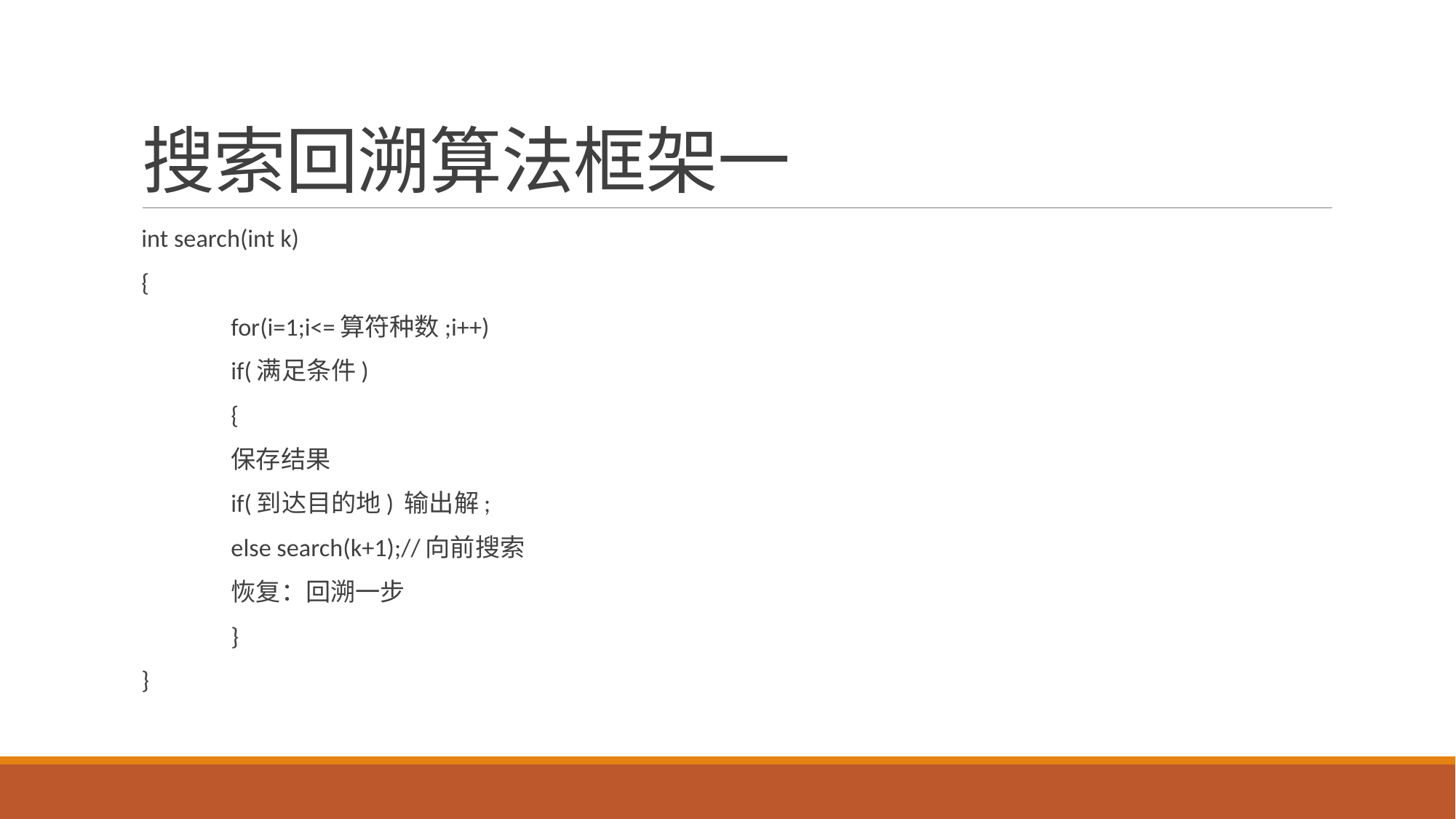

# 搜索回溯算法框架一
int search(int k)
{
	for(i=1;i<=算符种数;i++)
	if(满足条件)
	{
		保存结果
		if(到达目的地) 输出解;
		else search(k+1);//向前搜索
		恢复：回溯一步
	}
}